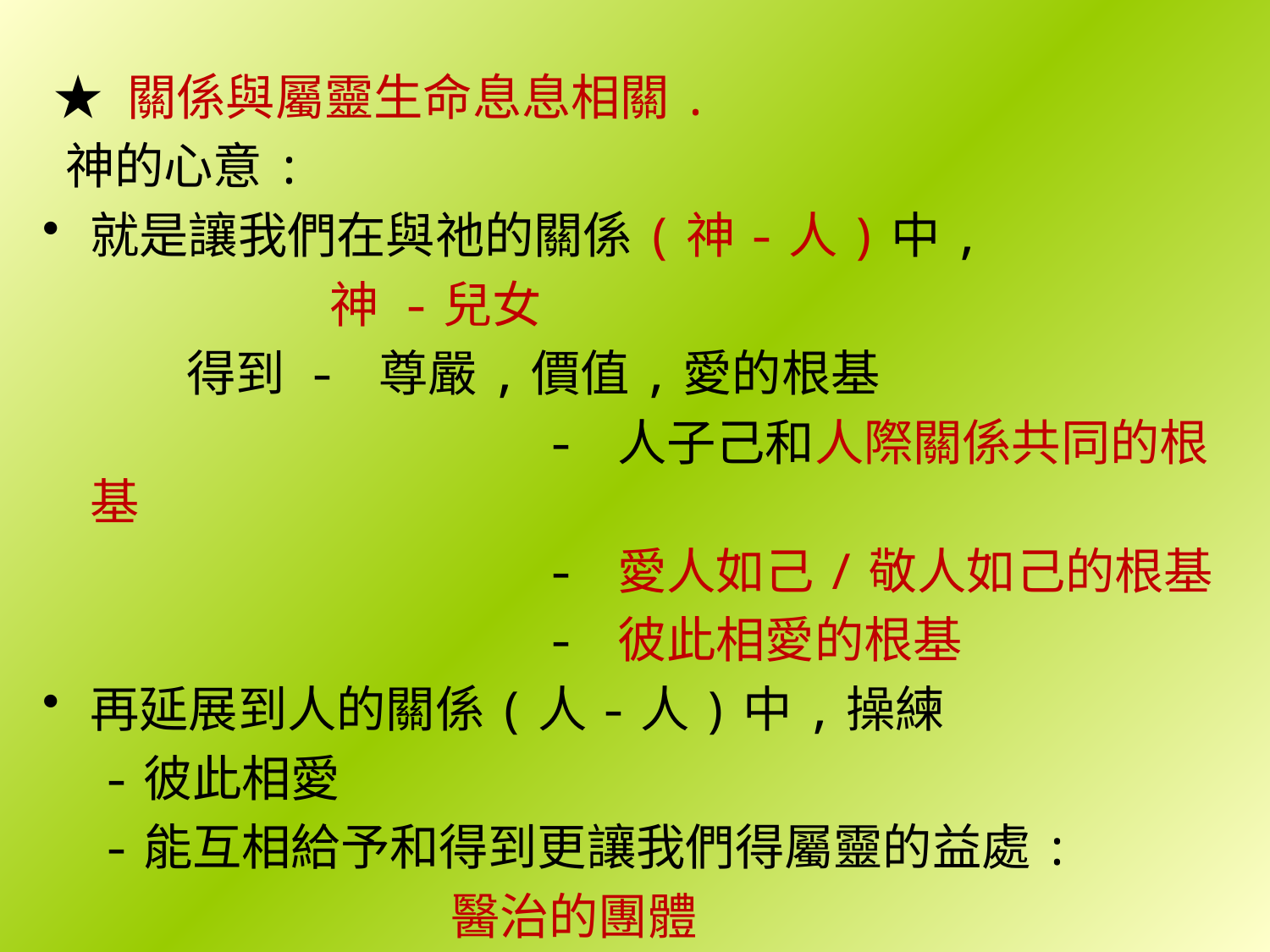

★ 關係與屬靈生命息息相關.
 神的心意:
就是讓我們在與祂的關係(神-人)中,
                         神 -兒女
            得到 - 尊嚴,價值,愛的根基
                 - 人子己和人際關係共同的根基
                 - 愛人如己/敬人如己的根基
                 - 彼此相愛的根基
再延展到人的關係(人-人)中,操練
  -彼此相愛
  -能互相給予和得到更讓我們得屬靈的益處:
                                    醫治的團體